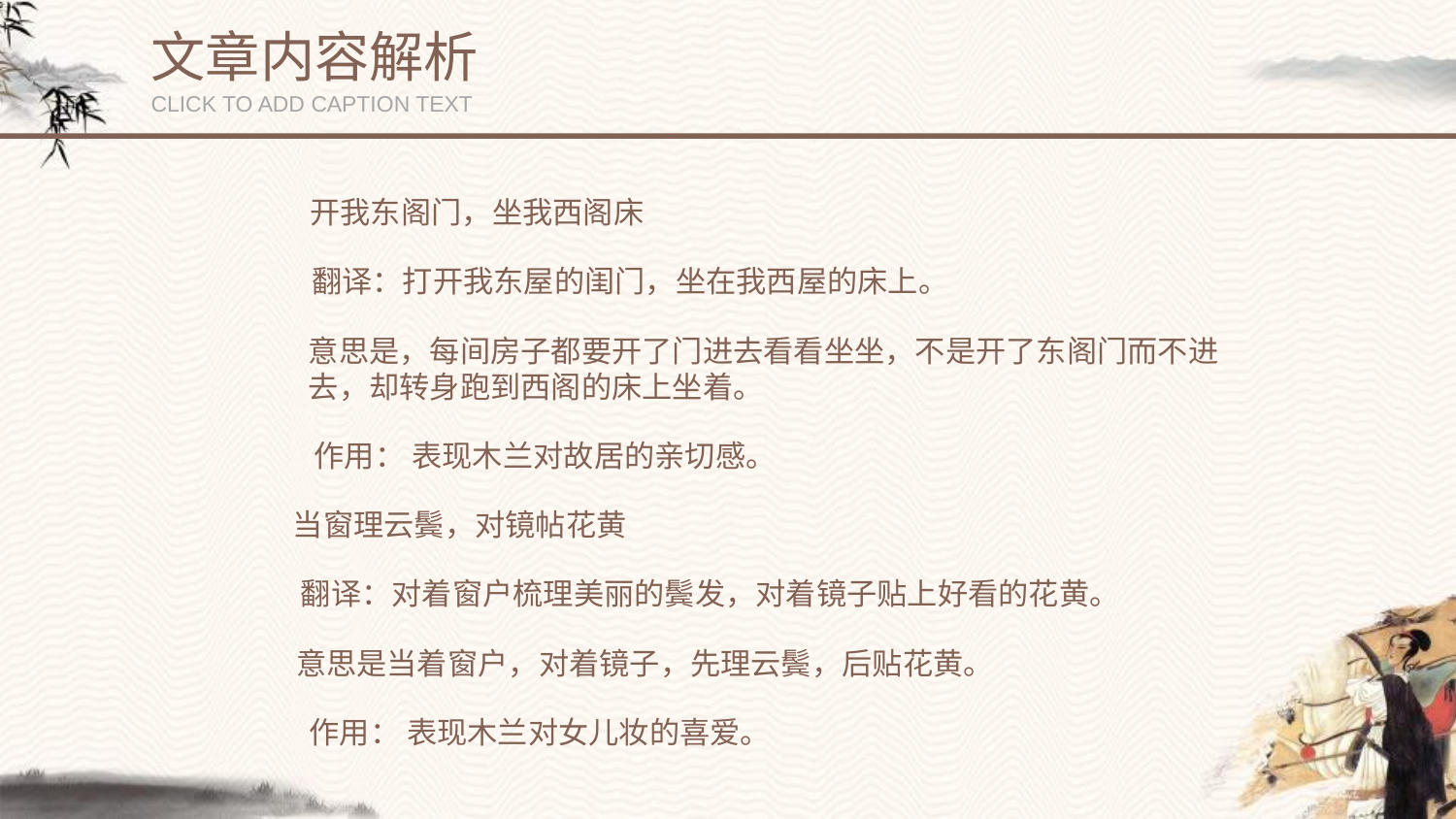

文章内容解析
CLICK TO ADD CAPTION TEXT

开我东阁门，坐我西阁床
翻译：打开我东屋的闺门，坐在我西屋的床上。
意思是，每间房子都要开了门进去看看坐坐，不是开了东阁门而不进去，却转身跑到西阁的床上坐着。
      作用： 表现木兰对故居的亲切感。
当窗理云鬓，对镜帖花黄
翻译：对着窗户梳理美丽的鬓发，对着镜子贴上好看的花黄。
意思是当着窗户，对着镜子，先理云鬓，后贴花黄。
      作用： 表现木兰对女儿妆的喜爱。